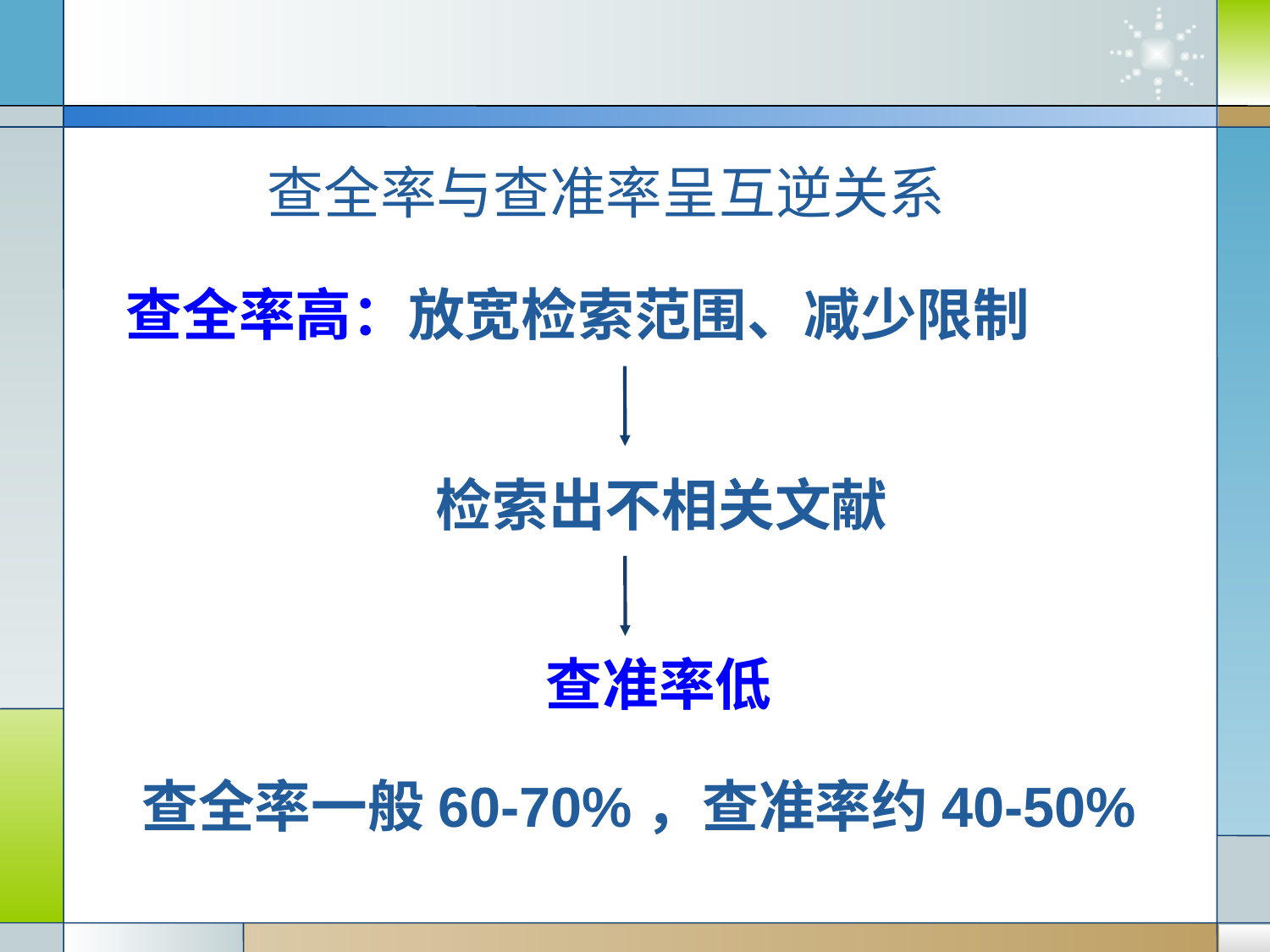

查全率与查准率呈互逆关系
   查全率高：放宽检索范围、减少限制

   检索出不相关文献

   查准率低
查全率一般60-70%，查准率约40-50%